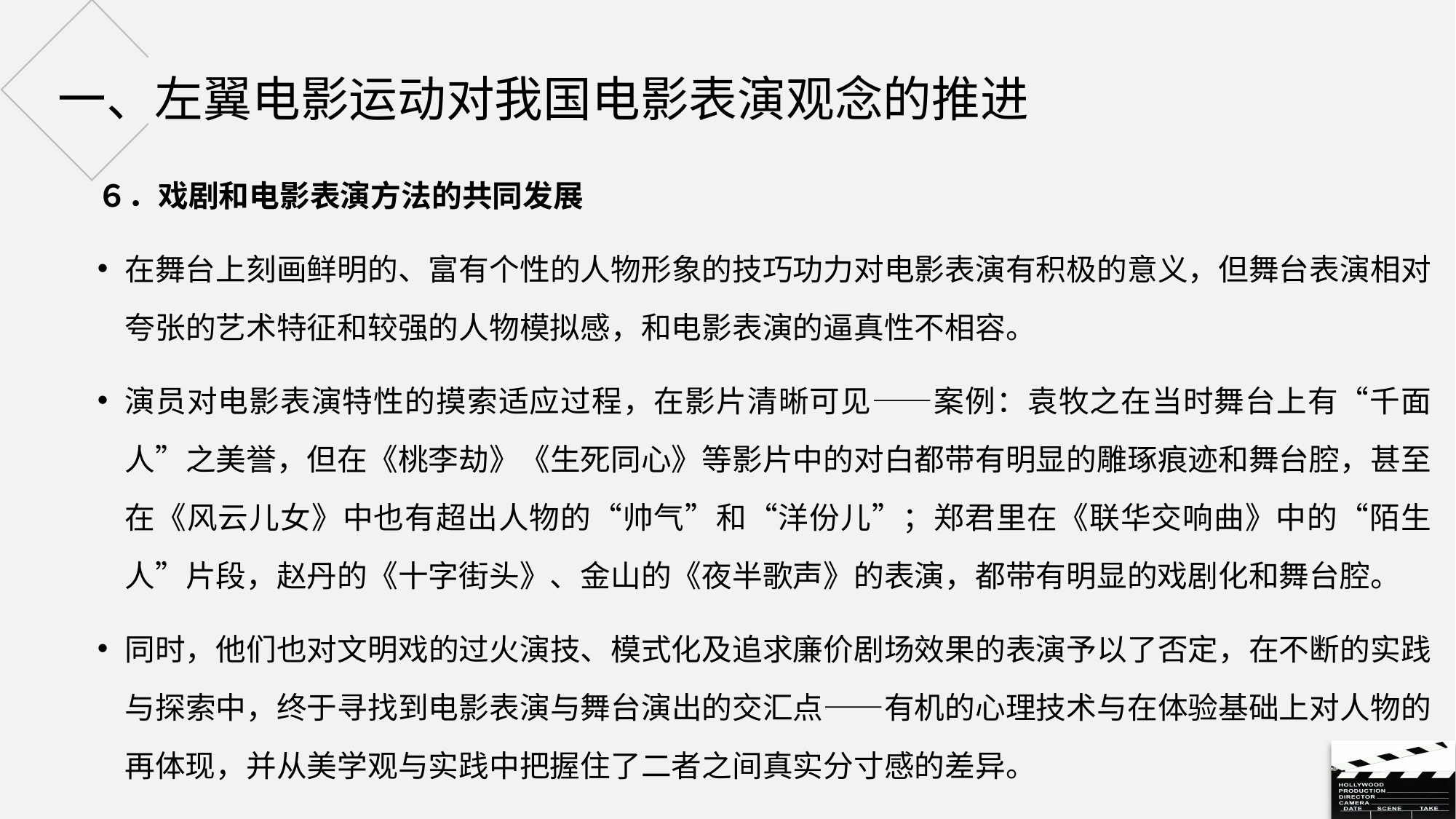

# 一、左翼电影运动对我国电影表演观念的推进
６．戏剧和电影表演方法的共同发展
在舞台上刻画鲜明的、富有个性的人物形象的技巧功力对电影表演有积极的意义，但舞台表演相对夸张的艺术特征和较强的人物模拟感，和电影表演的逼真性不相容。
演员对电影表演特性的摸索适应过程，在影片清晰可见——案例：袁牧之在当时舞台上有“千面人”之美誉，但在《桃李劫》《生死同心》等影片中的对白都带有明显的雕琢痕迹和舞台腔，甚至在《风云儿女》中也有超出人物的“帅气”和“洋份儿”；郑君里在《联华交响曲》中的“陌生人”片段，赵丹的《十字街头》、金山的《夜半歌声》的表演，都带有明显的戏剧化和舞台腔。
同时，他们也对文明戏的过火演技、模式化及追求廉价剧场效果的表演予以了否定，在不断的实践与探索中，终于寻找到电影表演与舞台演出的交汇点——有机的心理技术与在体验基础上对人物的再体现，并从美学观与实践中把握住了二者之间真实分寸感的差异。